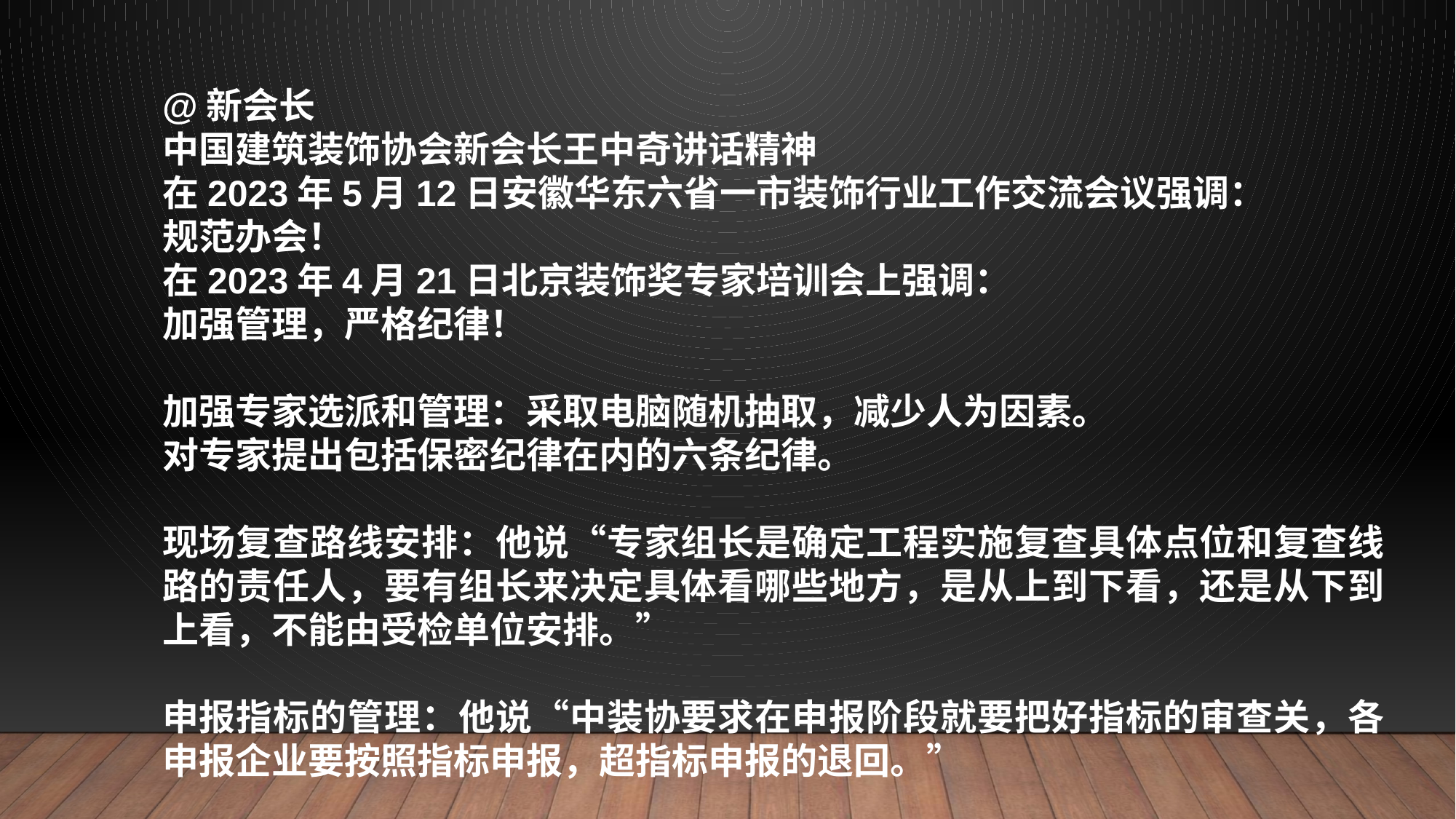

@新会长
中国建筑装饰协会新会长王中奇讲话精神
在2023年5月12日安徽华东六省一市装饰行业工作交流会议强调：
规范办会！
在2023年4月21日北京装饰奖专家培训会上强调：
加强管理，严格纪律！

加强专家选派和管理：采取电脑随机抽取，减少人为因素。
对专家提出包括保密纪律在内的六条纪律。

现场复查路线安排：他说“专家组长是确定工程实施复查具体点位和复查线路的责任人，要有组长来决定具体看哪些地方，是从上到下看，还是从下到上看，不能由受检单位安排。”

申报指标的管理：他说“中装协要求在申报阶段就要把好指标的审查关，各申报企业要按照指标申报，超指标申报的退回。”